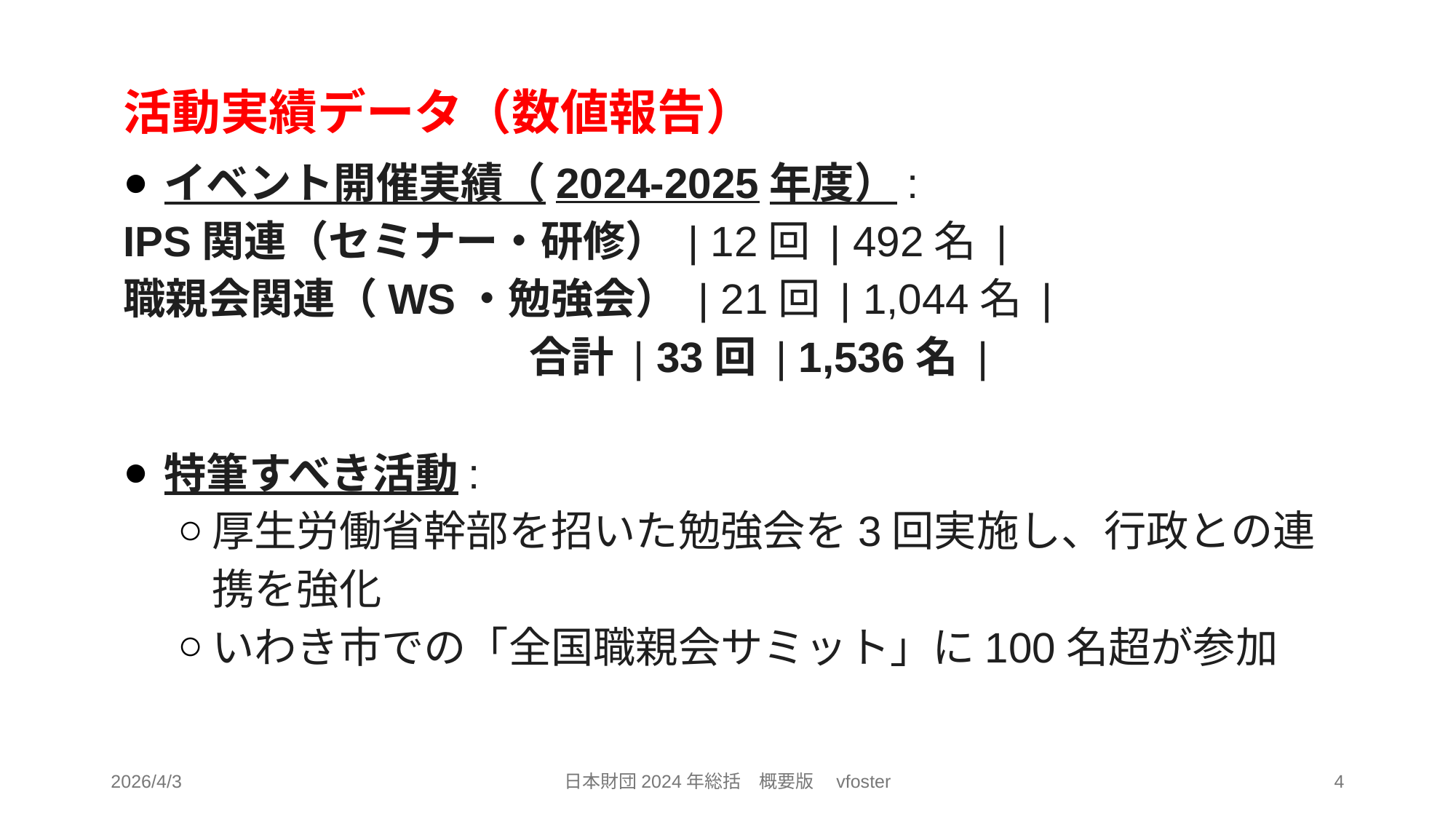

活動実績データ（数値報告）
イベント開催実績（2024-2025年度）:
IPS関連（セミナー・研修） | 12回 | 492名 |
職親会関連（WS・勉強会） | 21回 | 1,044名 |
　　　　　　                合計 | 33回 | 1,536名 |
特筆すべき活動:
厚生労働省幹部を招いた勉強会を3回実施し、行政との連携を強化
いわき市での「全国職親会サミット」に100名超が参加
2026/4/3
日本財団2024年総括　概要版　vfoster
4